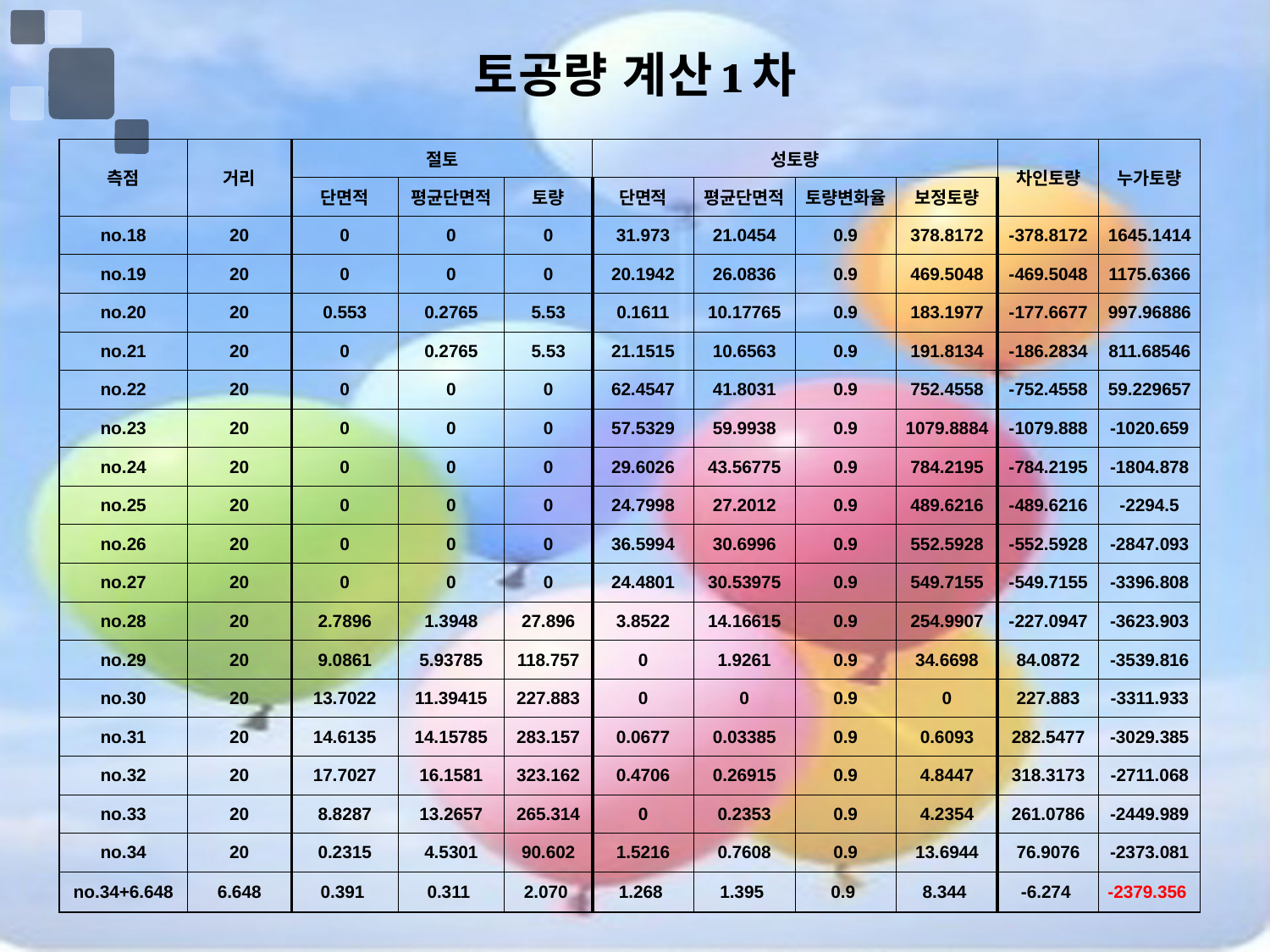

# 토공량 계산1차
| 측점 | 거리 | 절토 |  |  | 성토량 |  |  |  | 차인토량 | 누가토량 |
| --- | --- | --- | --- | --- | --- | --- | --- | --- | --- | --- |
|  |  | 단면적 | 평균단면적 | 토량 | 단면적 | 평균단면적 | 토량변화율 | 보정토량 |  |  |
| no.18 | 20 | 0 | 0 | 0 | 31.973 | 21.0454 | 0.9 | 378.8172 | -378.8172 | 1645.1414 |
| no.19 | 20 | 0 | 0 | 0 | 20.1942 | 26.0836 | 0.9 | 469.5048 | -469.5048 | 1175.6366 |
| no.20 | 20 | 0.553 | 0.2765 | 5.53 | 0.1611 | 10.17765 | 0.9 | 183.1977 | -177.6677 | 997.96886 |
| no.21 | 20 | 0 | 0.2765 | 5.53 | 21.1515 | 10.6563 | 0.9 | 191.8134 | -186.2834 | 811.68546 |
| no.22 | 20 | 0 | 0 | 0 | 62.4547 | 41.8031 | 0.9 | 752.4558 | -752.4558 | 59.229657 |
| no.23 | 20 | 0 | 0 | 0 | 57.5329 | 59.9938 | 0.9 | 1079.8884 | -1079.888 | -1020.659 |
| no.24 | 20 | 0 | 0 | 0 | 29.6026 | 43.56775 | 0.9 | 784.2195 | -784.2195 | -1804.878 |
| no.25 | 20 | 0 | 0 | 0 | 24.7998 | 27.2012 | 0.9 | 489.6216 | -489.6216 | -2294.5 |
| no.26 | 20 | 0 | 0 | 0 | 36.5994 | 30.6996 | 0.9 | 552.5928 | -552.5928 | -2847.093 |
| no.27 | 20 | 0 | 0 | 0 | 24.4801 | 30.53975 | 0.9 | 549.7155 | -549.7155 | -3396.808 |
| no.28 | 20 | 2.7896 | 1.3948 | 27.896 | 3.8522 | 14.16615 | 0.9 | 254.9907 | -227.0947 | -3623.903 |
| no.29 | 20 | 9.0861 | 5.93785 | 118.757 | 0 | 1.9261 | 0.9 | 34.6698 | 84.0872 | -3539.816 |
| no.30 | 20 | 13.7022 | 11.39415 | 227.883 | 0 | 0 | 0.9 | 0 | 227.883 | -3311.933 |
| no.31 | 20 | 14.6135 | 14.15785 | 283.157 | 0.0677 | 0.03385 | 0.9 | 0.6093 | 282.5477 | -3029.385 |
| no.32 | 20 | 17.7027 | 16.1581 | 323.162 | 0.4706 | 0.26915 | 0.9 | 4.8447 | 318.3173 | -2711.068 |
| no.33 | 20 | 8.8287 | 13.2657 | 265.314 | 0 | 0.2353 | 0.9 | 4.2354 | 261.0786 | -2449.989 |
| no.34 | 20 | 0.2315 | 4.5301 | 90.602 | 1.5216 | 0.7608 | 0.9 | 13.6944 | 76.9076 | -2373.081 |
| no.34+6.648 | 6.648 | 0.391 | 0.311 | 2.070 | 1.268 | 1.395 | 0.9 | 8.344 | -6.274 | -2379.356 |